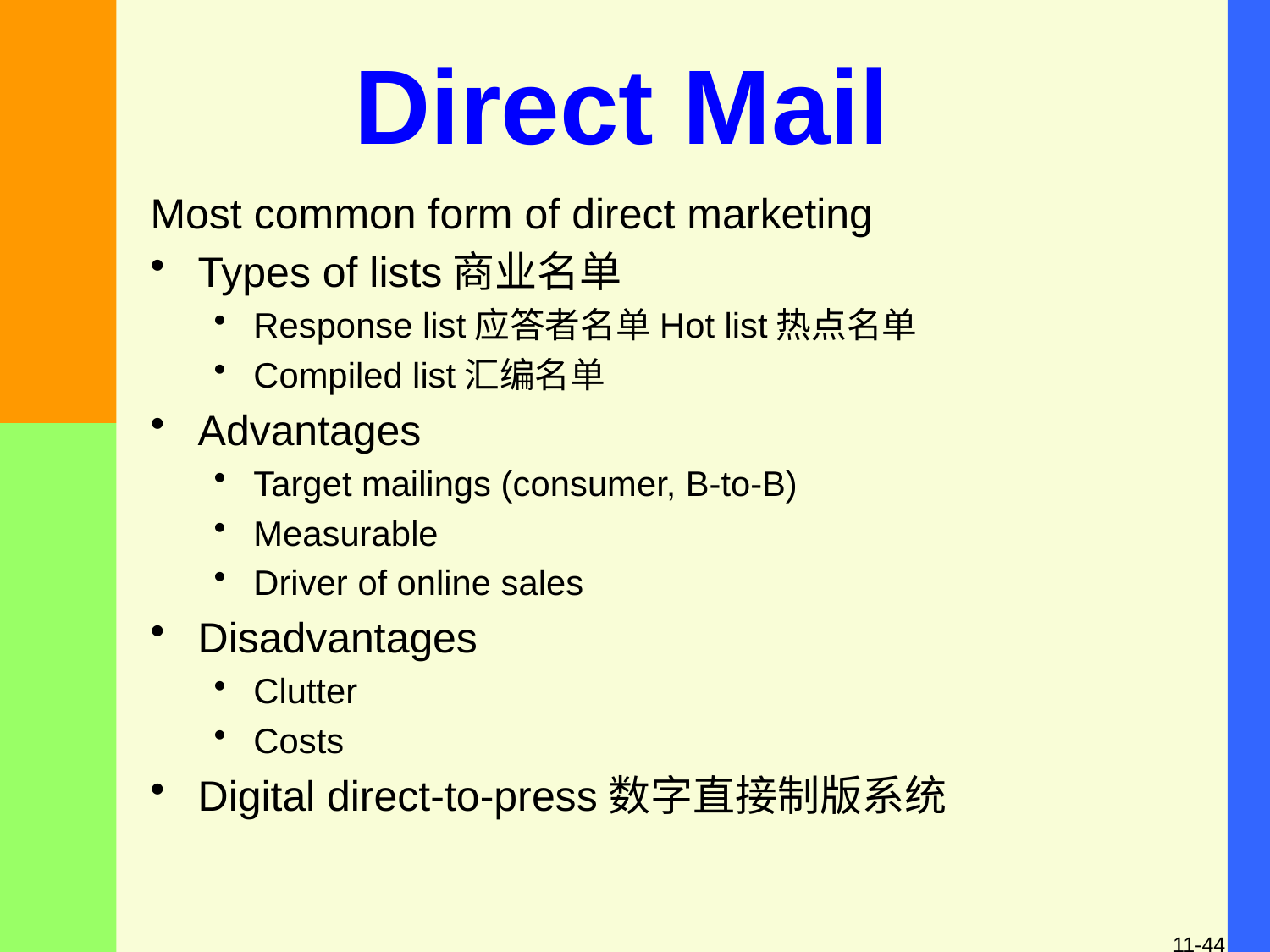

# Direct Mail
Most common form of direct marketing
Types of lists商业名单
Response list应答者名单Hot list热点名单
Compiled list汇编名单
Advantages
Target mailings (consumer, B-to-B)
Measurable
Driver of online sales
Disadvantages
Clutter
Costs
Digital direct-to-press数字直接制版系统

11-44